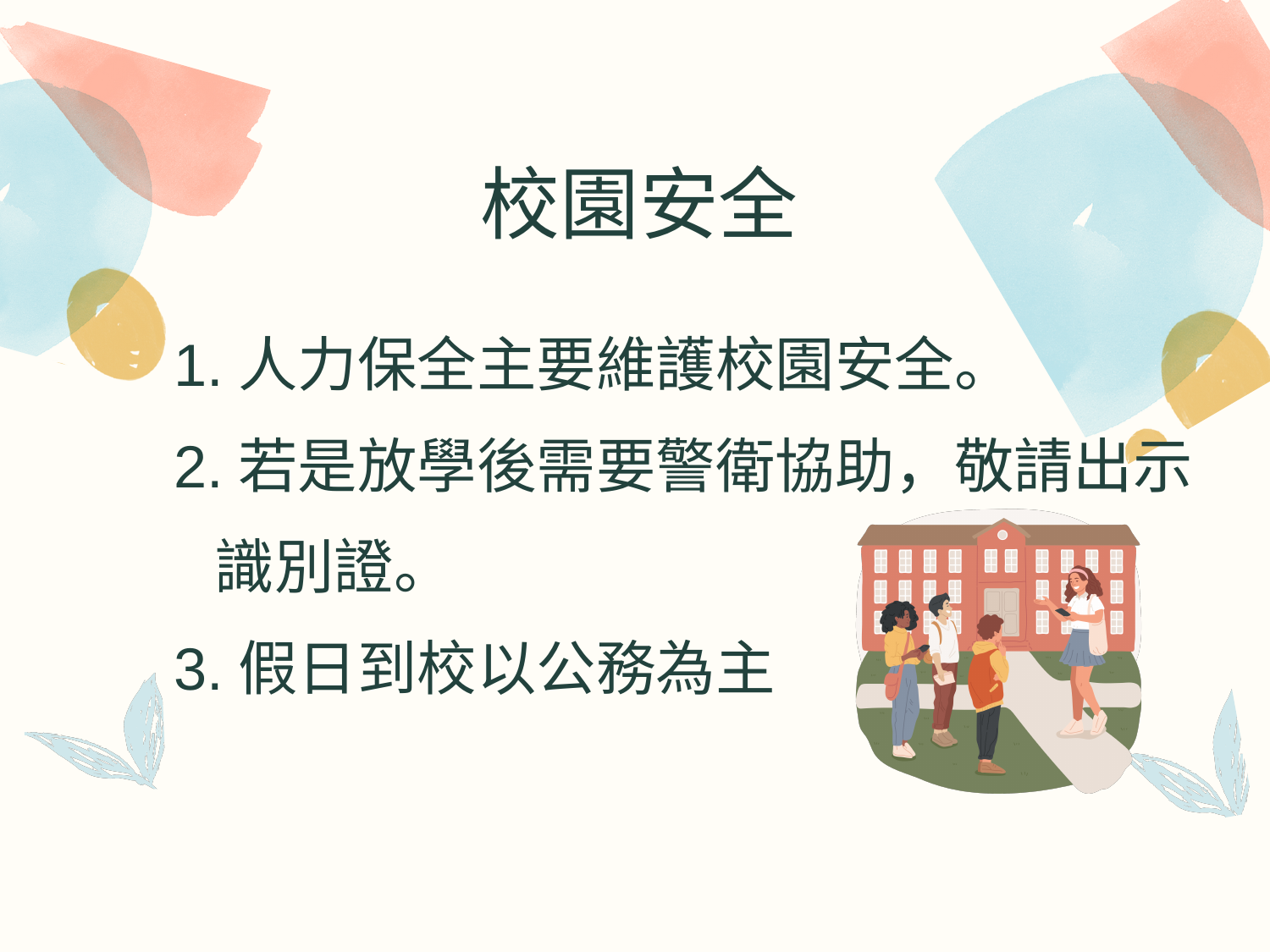

校園安全
1.人力保全主要維護校園安全。
2.若是放學後需要警衛協助，敬請出示
  識別證。
3.假日到校以公務為主